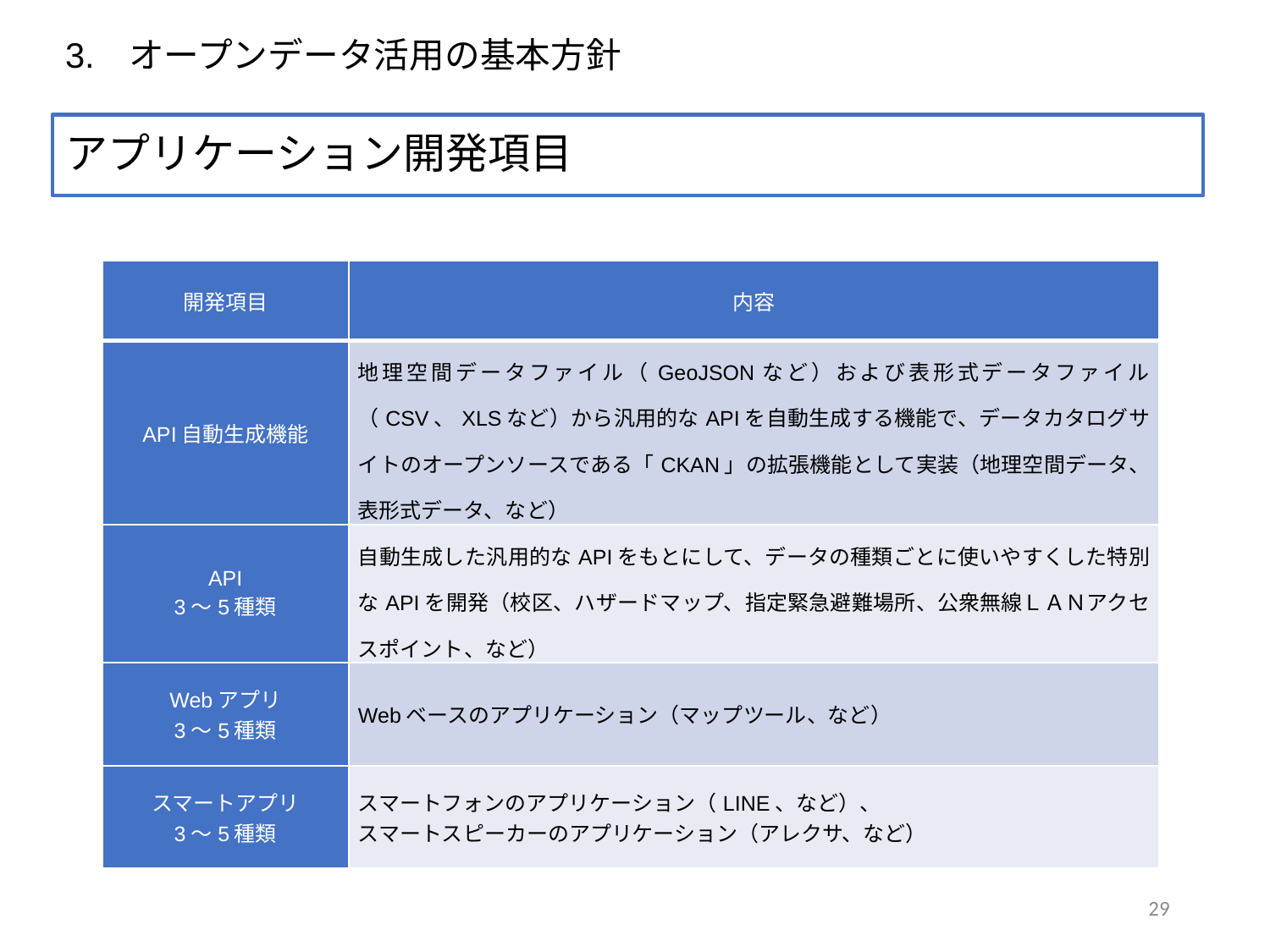

# オープンデータ活用の基本方針
アプリケーション開発項目
| 開発項目 | 内容 |
| --- | --- |
| API自動生成機能 | 地理空間データファイル（GeoJSONなど）および表形式データファイル（CSV、XLSなど）から汎用的なAPIを自動生成する機能で、データカタログサイトのオープンソースである「CKAN」の拡張機能として実装（地理空間データ、表形式データ、など） |
| API 3〜5種類 | 自動生成した汎用的なAPIをもとにして、データの種類ごとに使いやすくした特別なAPIを開発（校区、ハザードマップ、指定緊急避難場所、公衆無線ＬＡＮアクセスポイント、など） |
| Webアプリ 3〜5種類 | Webベースのアプリケーション（マップツール、など） |
| スマートアプリ 3〜5種類 | スマートフォンのアプリケーション（LINE、など）、 スマートスピーカーのアプリケーション（アレクサ、など） |
29